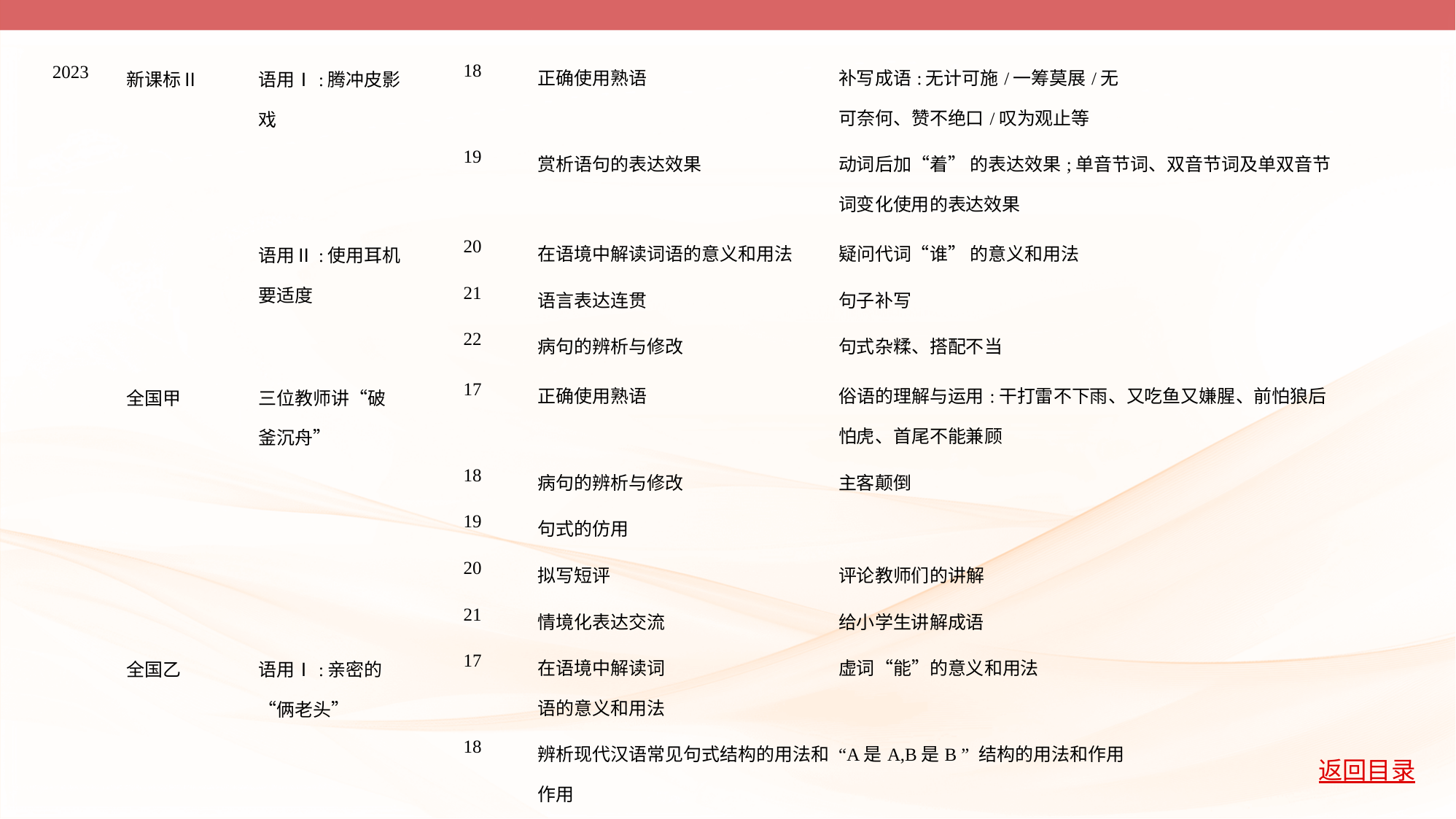

| 2023 | 新课标Ⅱ | 语用Ⅰ:腾冲皮影 戏 | 18 | 正确使用熟语 | 补写成语:无计可施/一筹莫展/无 可奈何、赞不绝口/叹为观止等 |
| --- | --- | --- | --- | --- | --- |
|  |  |  | 19 | 赏析语句的表达效果 | 动词后加“着” 的表达效果;单音节词、双音节词及单双音节词变化使用的表达效果 |
|  |  | 语用Ⅱ:使用耳机 要适度 | 20 | 在语境中解读词语的意义和用法 | 疑问代词“谁” 的意义和用法 |
|  |  |  | 21 | 语言表达连贯 | 句子补写 |
|  |  |  | 22 | 病句的辨析与修改 | 句式杂糅、搭配不当 |
|  | 全国甲 | 三位教师讲“破 釜沉舟” | 17 | 正确使用熟语 | 俗语的理解与运用:干打雷不下雨、又吃鱼又嫌腥、前怕狼后怕虎、首尾不能兼顾 |
|  |  |  | 18 | 病句的辨析与修改 | 主客颠倒 |
|  |  |  | 19 | 句式的仿用 |  |
|  |  |  | 20 | 拟写短评 | 评论教师们的讲解 |
|  |  |  | 21 | 情境化表达交流 | 给小学生讲解成语 |
|  | 全国乙 | 语用Ⅰ:亲密的 “俩老头” | 17 | 在语境中解读词 语的意义和用法 | 虚词“能”的意义和用法 |
|  |  |  | 18 | 辨析现代汉语常见句式结构的用法和作用 | “A是A,B是B ” 结构的用法和作用 |
|  |  |  | 19 | 赏析语句的表达效果 | 排比、反复、短句的表达效果 |
|  |  | 语用Ⅱ:解决拖延症 | 20 | 语言表达连贯 | 句子补写 |
|  |  |  | 21 | 语言表达简明 | 删除冗余词语 |